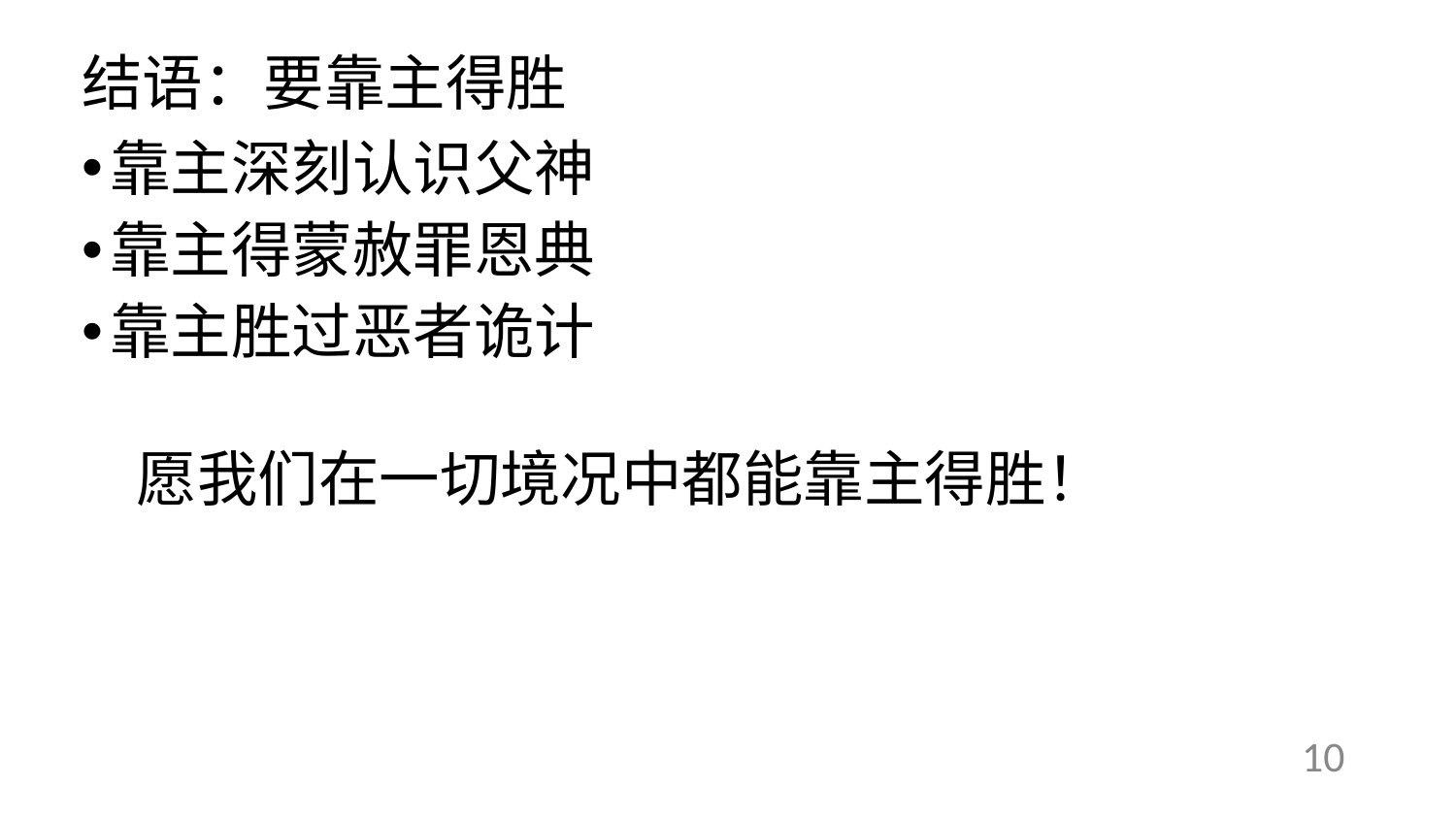

# 结语：要靠主得胜
靠主深刻认识父神
靠主得蒙赦罪恩典
靠主胜过恶者诡计

愿我们在一切境况中都能靠主得胜！
10